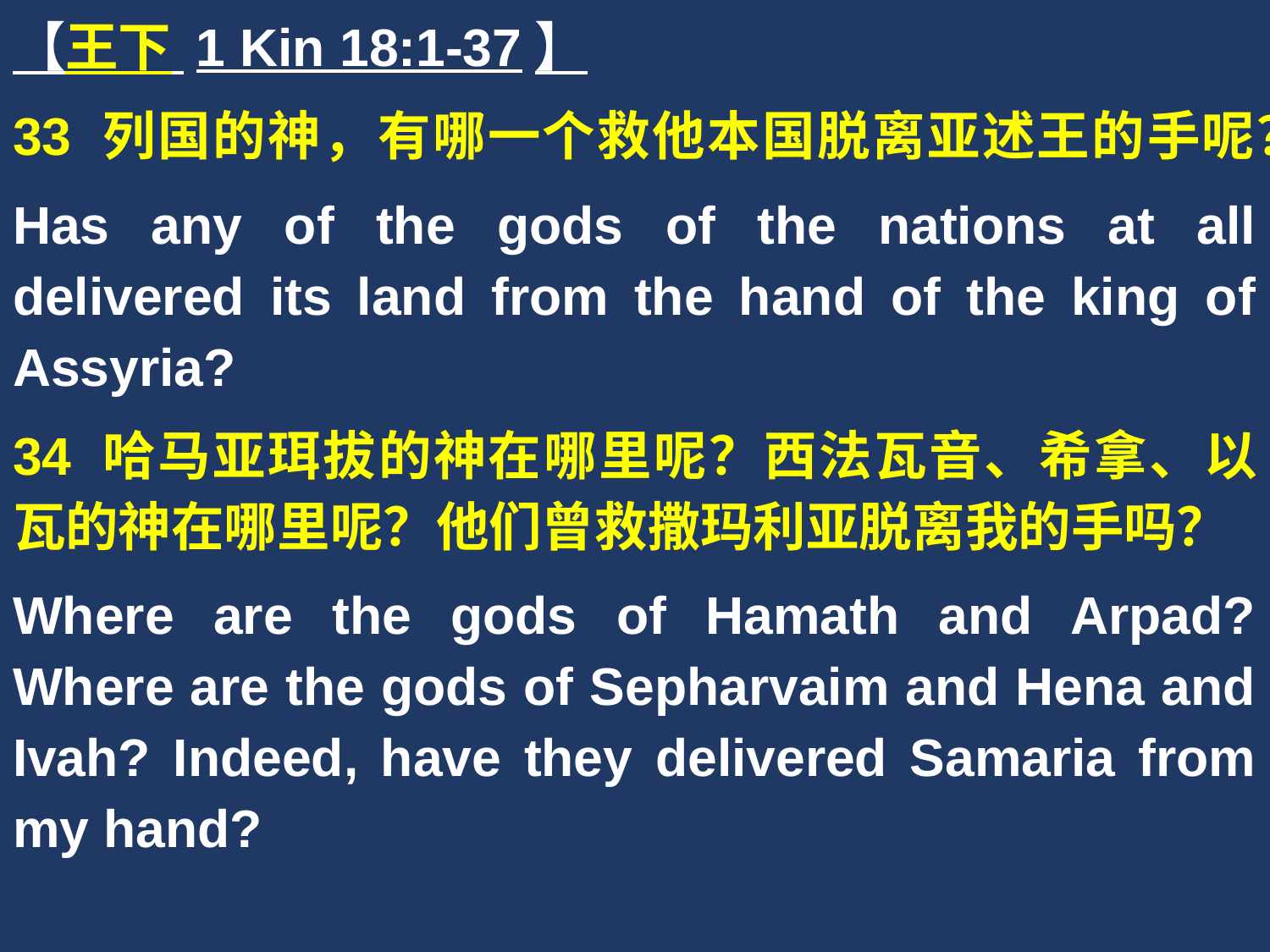

【王下 1 Kin 18:1-37】
33 列国的神，有哪一个救他本国脱离亚述王的手呢？
Has any of the gods of the nations at all delivered its land from the hand of the king of Assyria?
34 哈马亚珥拔的神在哪里呢？西法瓦音、希拿、以瓦的神在哪里呢？他们曾救撒玛利亚脱离我的手吗？
Where are the gods of Hamath and Arpad? Where are the gods of Sepharvaim and Hena and Ivah? Indeed, have they delivered Samaria from my hand?